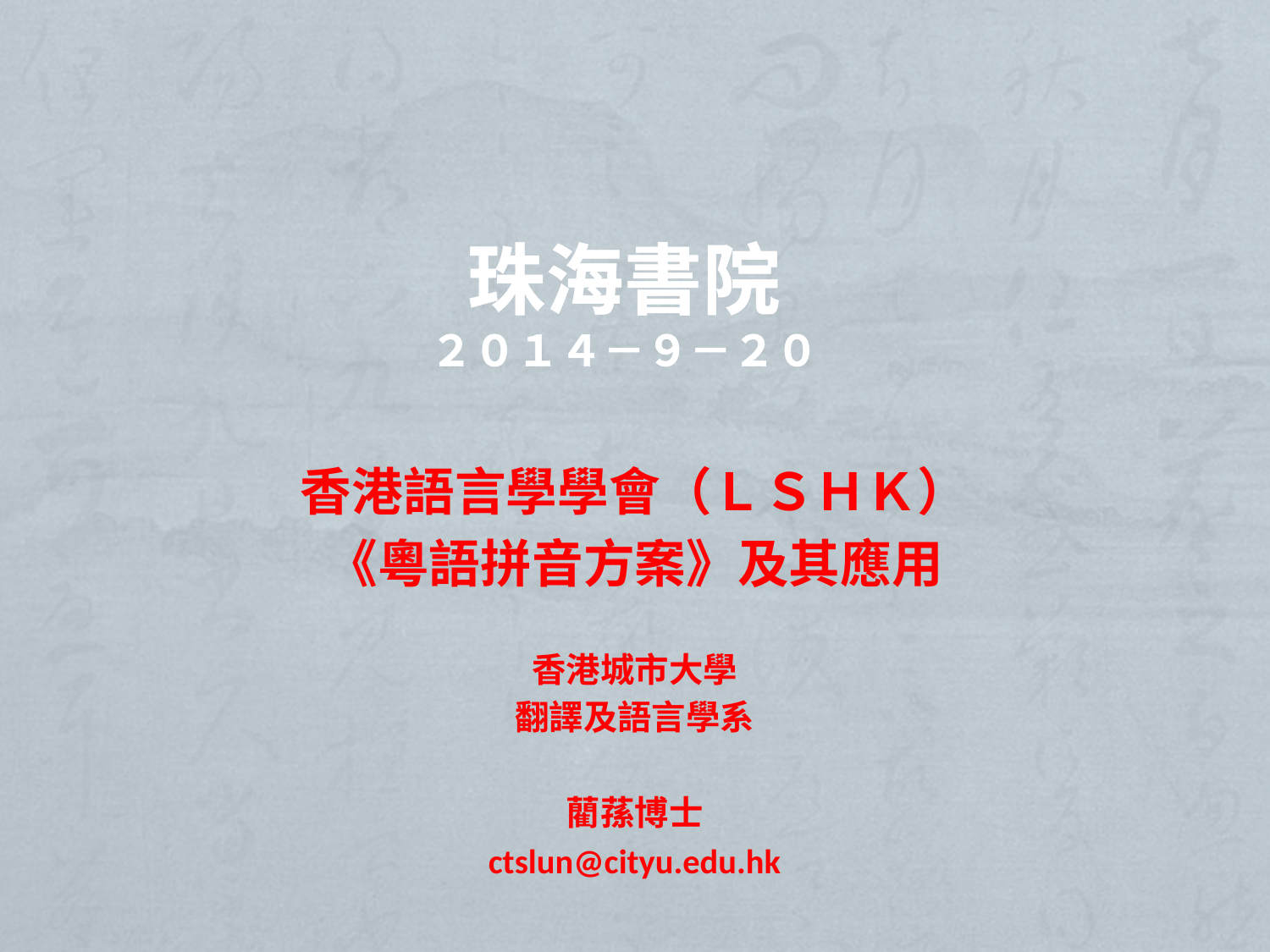

# 珠海書院 ２０１４－９－２０

香港語言學學會（ＬＳＨＫ）
《粵語拼音方案》及其應用

香港城市大學
翻譯及語言學系

藺蓀博士
ctslun@cityu.edu.hk